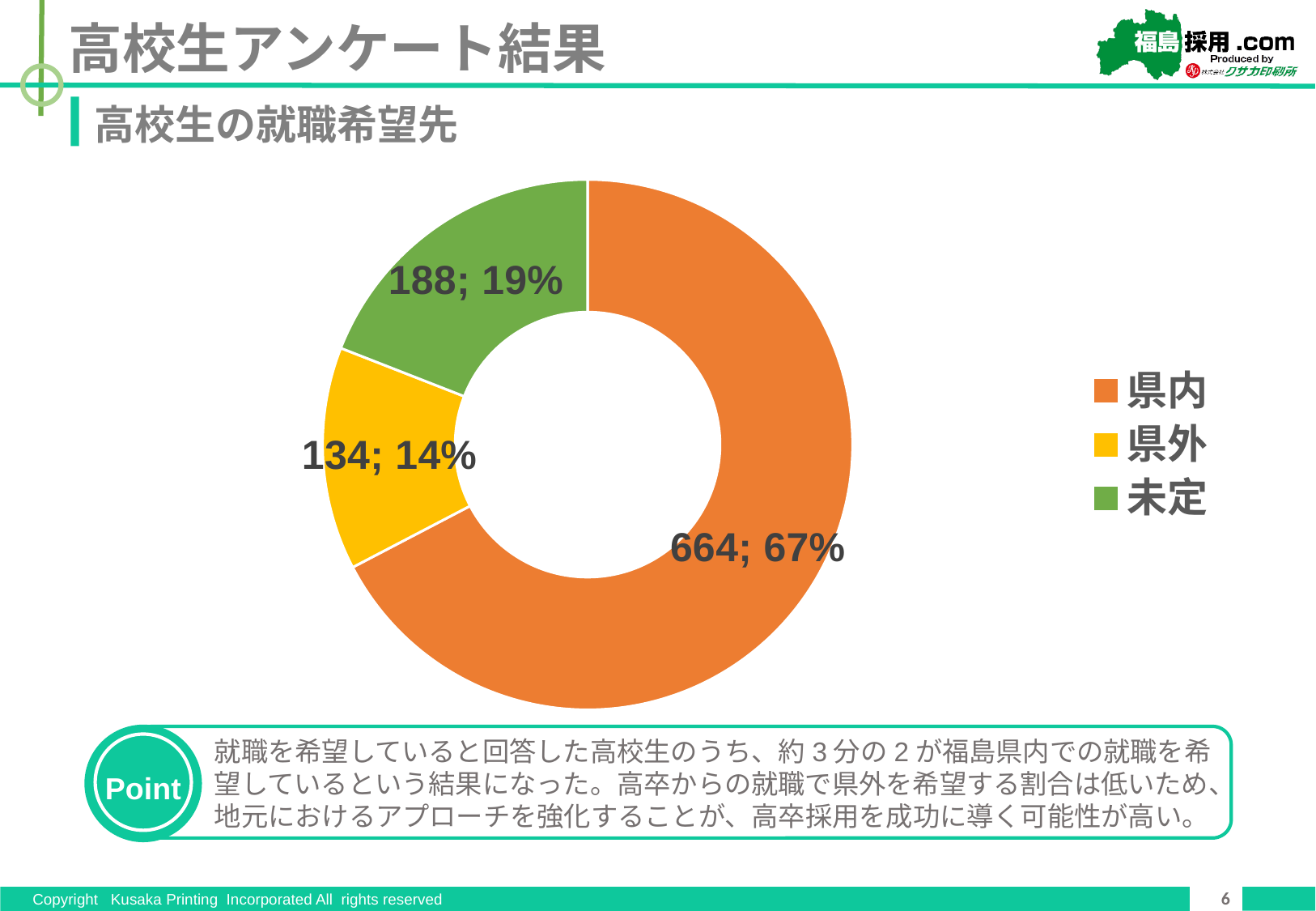

高校生アンケート結果
高校生の就職希望先

### Chart

| Category |  |
|---|---|
| 県内 | 664.0 |
| 県外 | 134.0 |
| 未定 | 188.0 |

就職を希望していると回答した高校生のうち、約3分の2が福島県内での就職を希望しているという結果になった。高卒からの就職で県外を希望する割合は低いため、地元におけるアプローチを強化することが、高卒採用を成功に導く可能性が高い。

Point